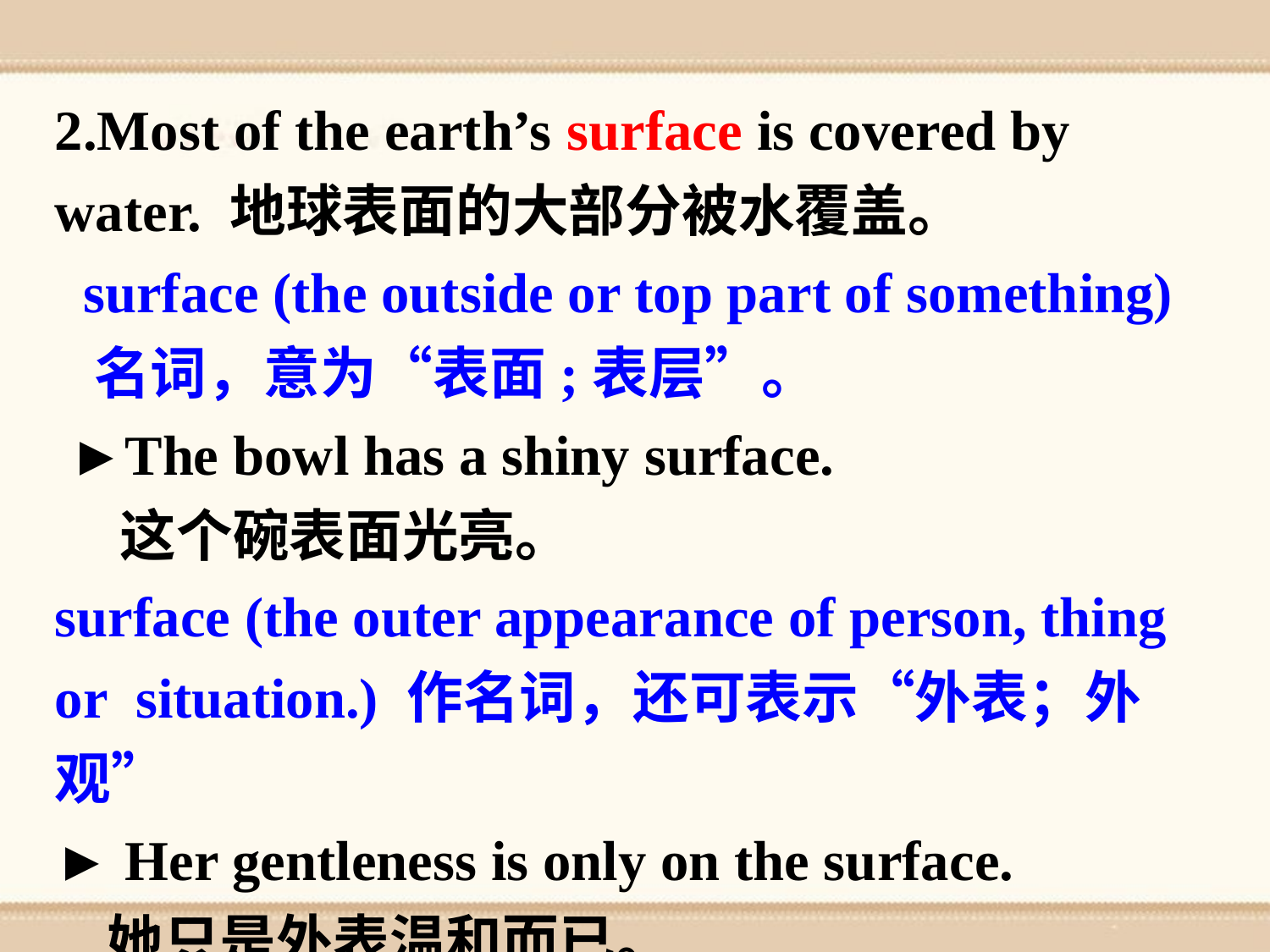

2.Most of the earth’s surface is covered by water. 地球表面的大部分被水覆盖。
  surface (the outside or top part of something)
  名词，意为“表面;表层”。
 ►The bowl has a shiny surface.
    这个碗表面光亮。
surface (the outer appearance of person, thing or  situation.) 作名词，还可表示“外表；外观”
► Her gentleness is only on the surface.
   她只是外表温和而已。